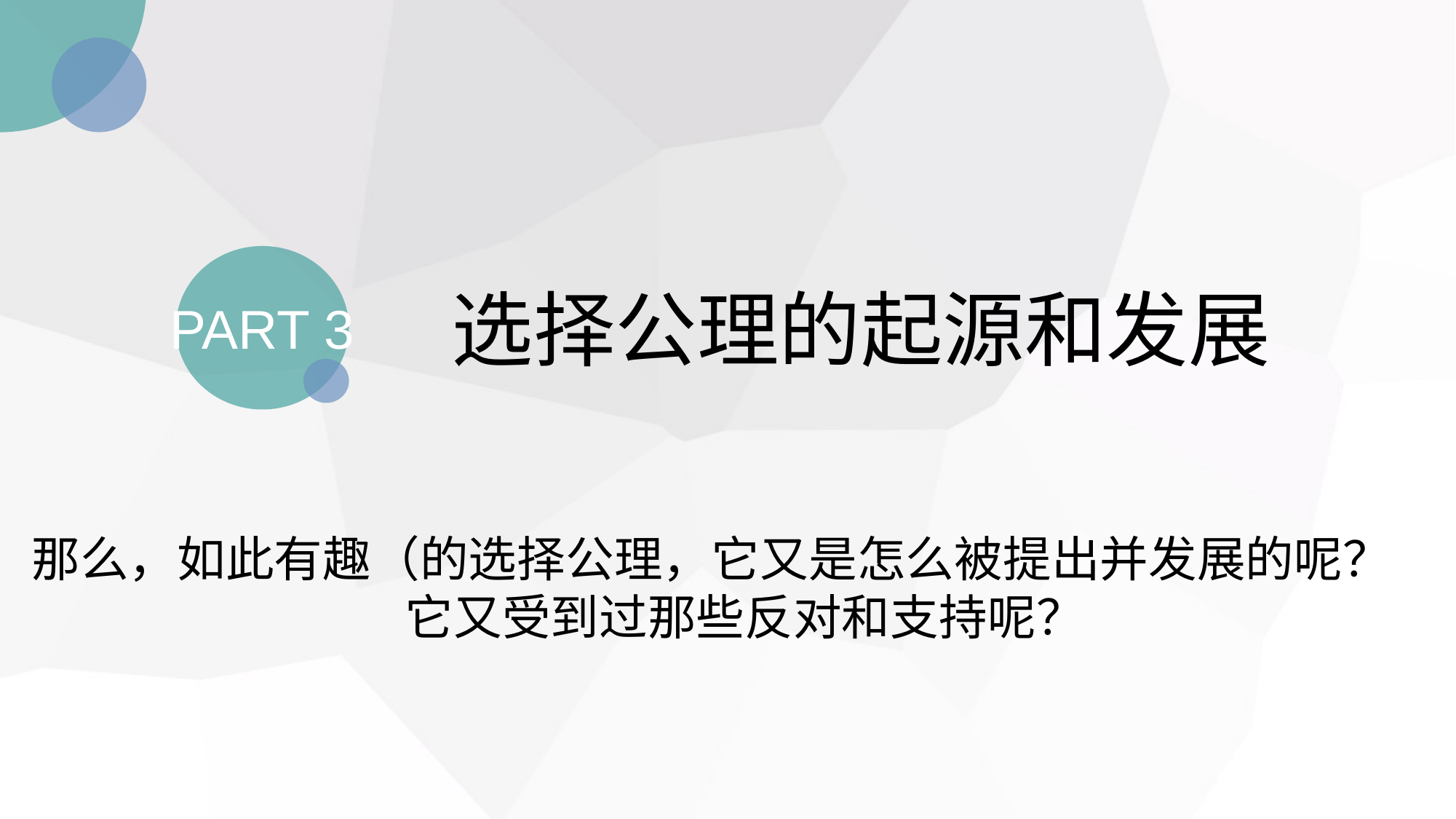

选择公理的起源和发展
PART 3

那么，如此有趣（的选择公理，它又是怎么被提出并发展的呢？
它又受到过那些反对和支持呢？